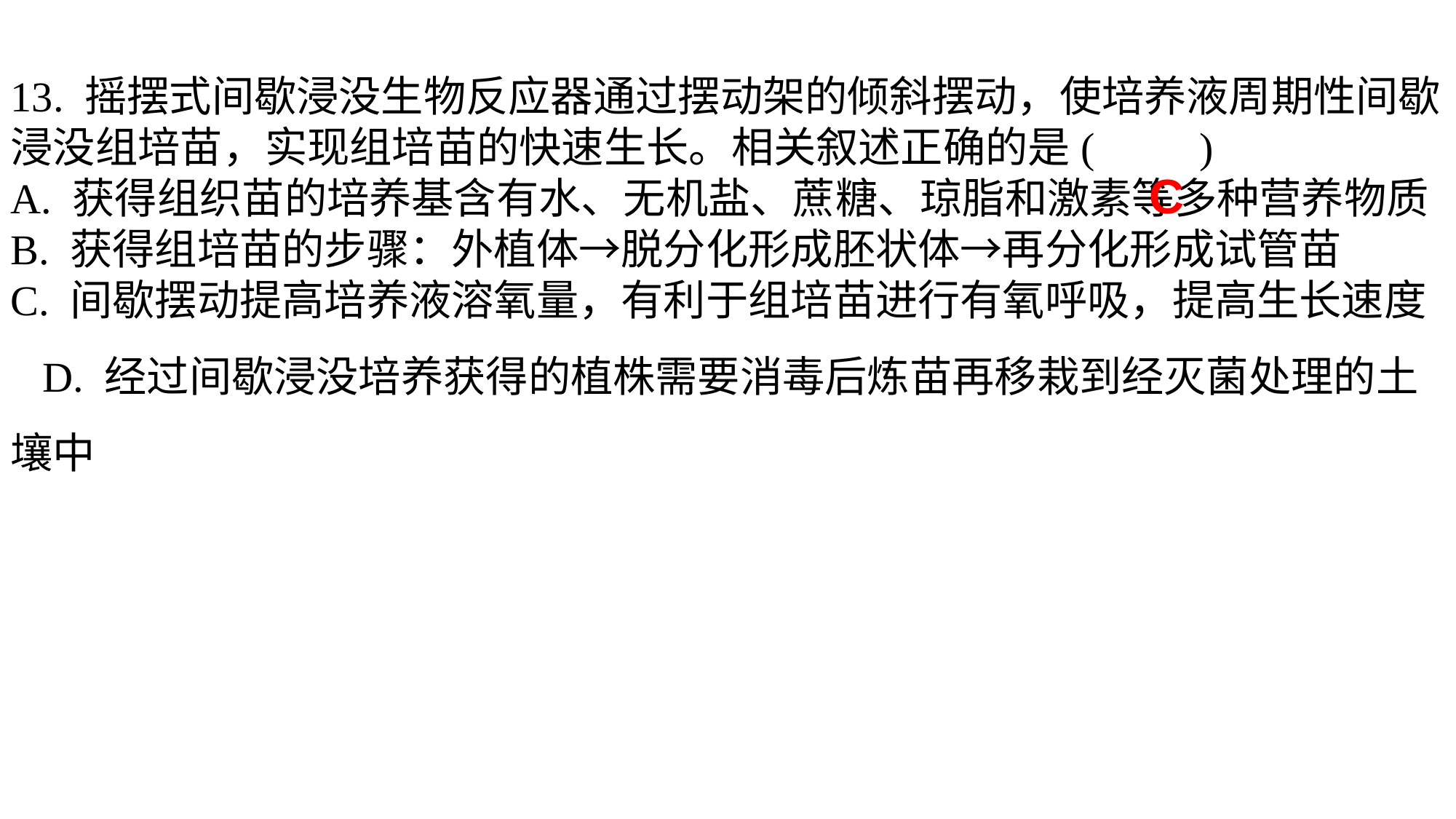

13. 摇摆式间歇浸没生物反应器通过摆动架的倾斜摆动，使培养液周期性间歇浸没组培苗，实现组培苗的快速生长。相关叙述正确的是(　　)A. 获得组织苗的培养基含有水、无机盐、蔗糖、琼脂和激素等多种营养物质B. 获得组培苗的步骤：外植体→脱分化形成胚状体→再分化形成试管苗C. 间歇摆动提高培养液溶氧量，有利于组培苗进行有氧呼吸，提高生长速度D. 经过间歇浸没培养获得的植株需要消毒后炼苗再移栽到经灭菌处理的土壤中
C